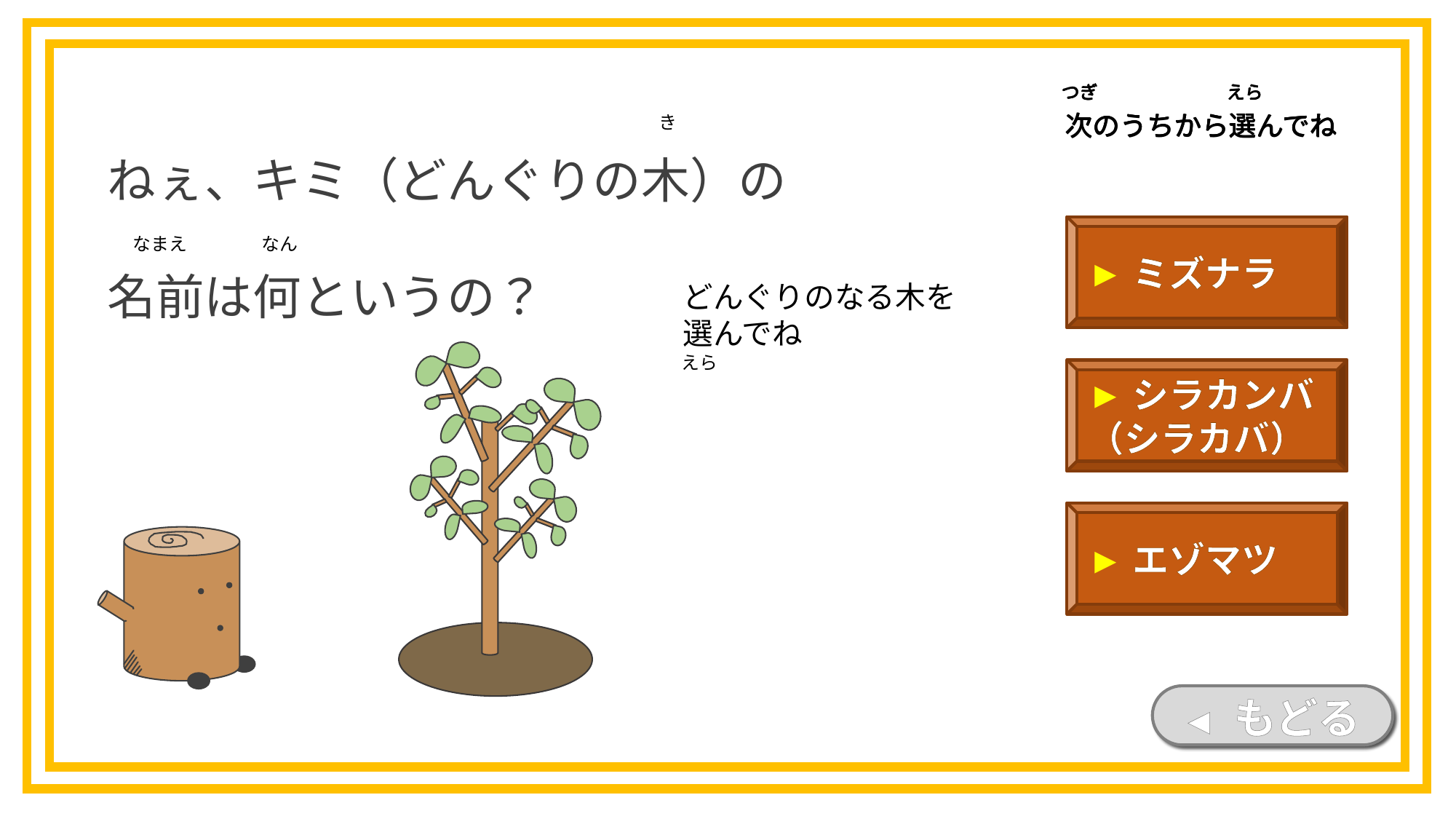

つぎ
えら
次のうちから選んでね
つぎ
えら
次のうちから選んでね
つぎ
えら
次のうちから選んでね
つぎ
えら
次のうちから選んでね
ねぇ、キミ（どんぐりの木）の
名前は何というの？
き
►ミズナラ
なん
なまえ
どんぐりのなる木を
選んでね

えら
►シラカンバ
（シラカバ）
►エゾマツ

◄ もどる